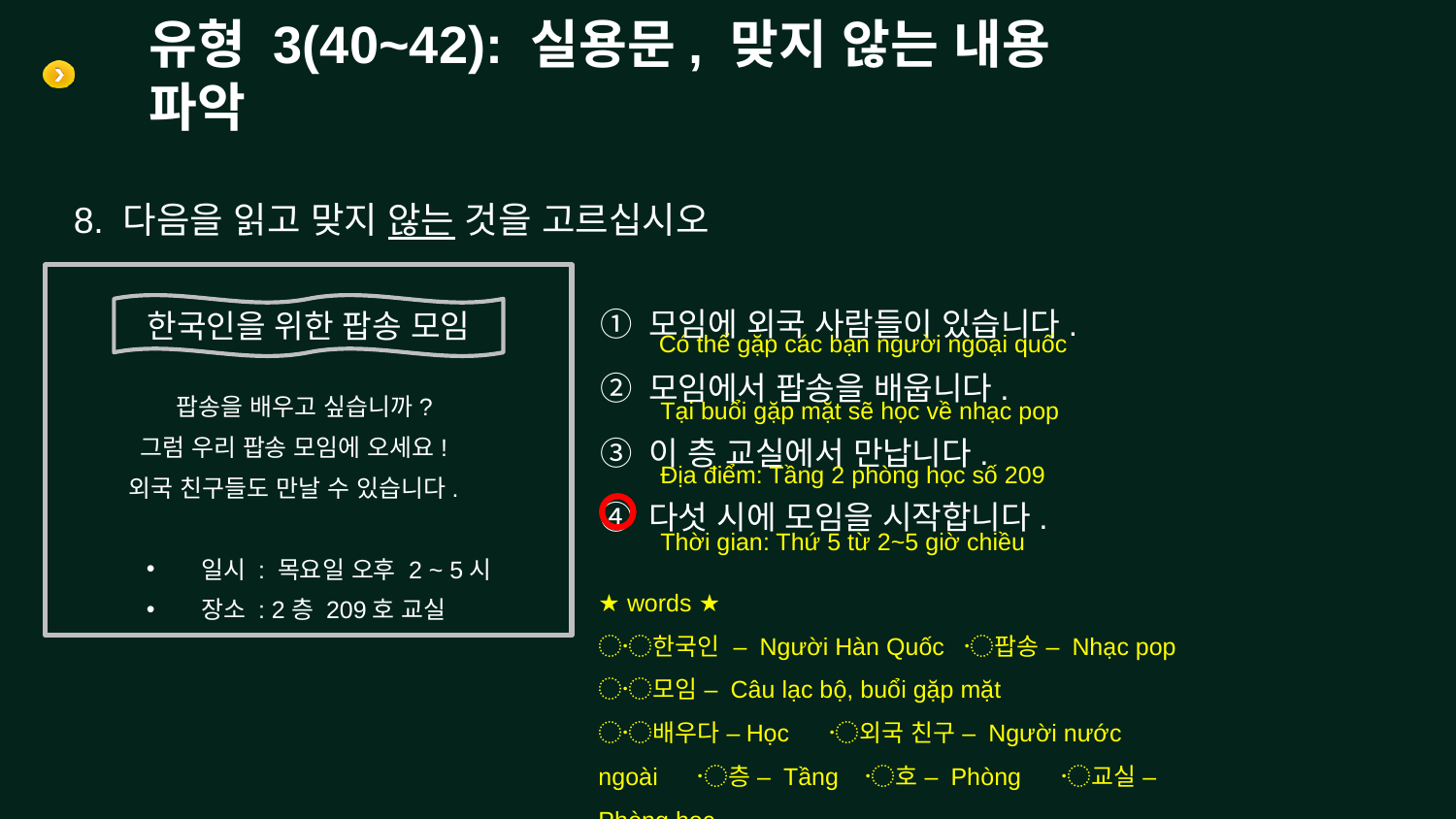

# 유형 3(40~42): 실용문, 맞지 않는 내용 파악

8. 다음을 읽고 맞지 않는 것을 고르십시오

한국인을 위한 팝송 모임
   팝송을 배우고 싶습니까?
그럼 우리 팝송 모임에 오세요!
외국 친구들도 만날 수 있습니다.

일시 : 목요일 오후 2 ~ 5시
장소 : 2층 209호 교실
① 모임에 외국 사람들이 있습니다.
② 모임에서 팝송을 배웁니다.
③ 이 층 교실에서 만납니다.
④ 다섯 시에 모임을 시작합니다.
Có thể gặp các bạn người ngoại quốc
Tại buổi gặp mặt sẽ học về nhạc pop
Địa điểm: Tầng 2 phòng học số 209

Thời gian: Thứ 5 từ 2~5 giờ chiều
★ words ★
〮한국인  – Người Hàn Quốc  〮팝송 – Nhạc pop
〮모임 – Câu lạc bộ, buổi gặp mặt
〮배우다 –Học     〮외국 친구 – Người nước ngoài     〮층 – Tầng   〮호 – Phòng     〮교실 – Phòng học